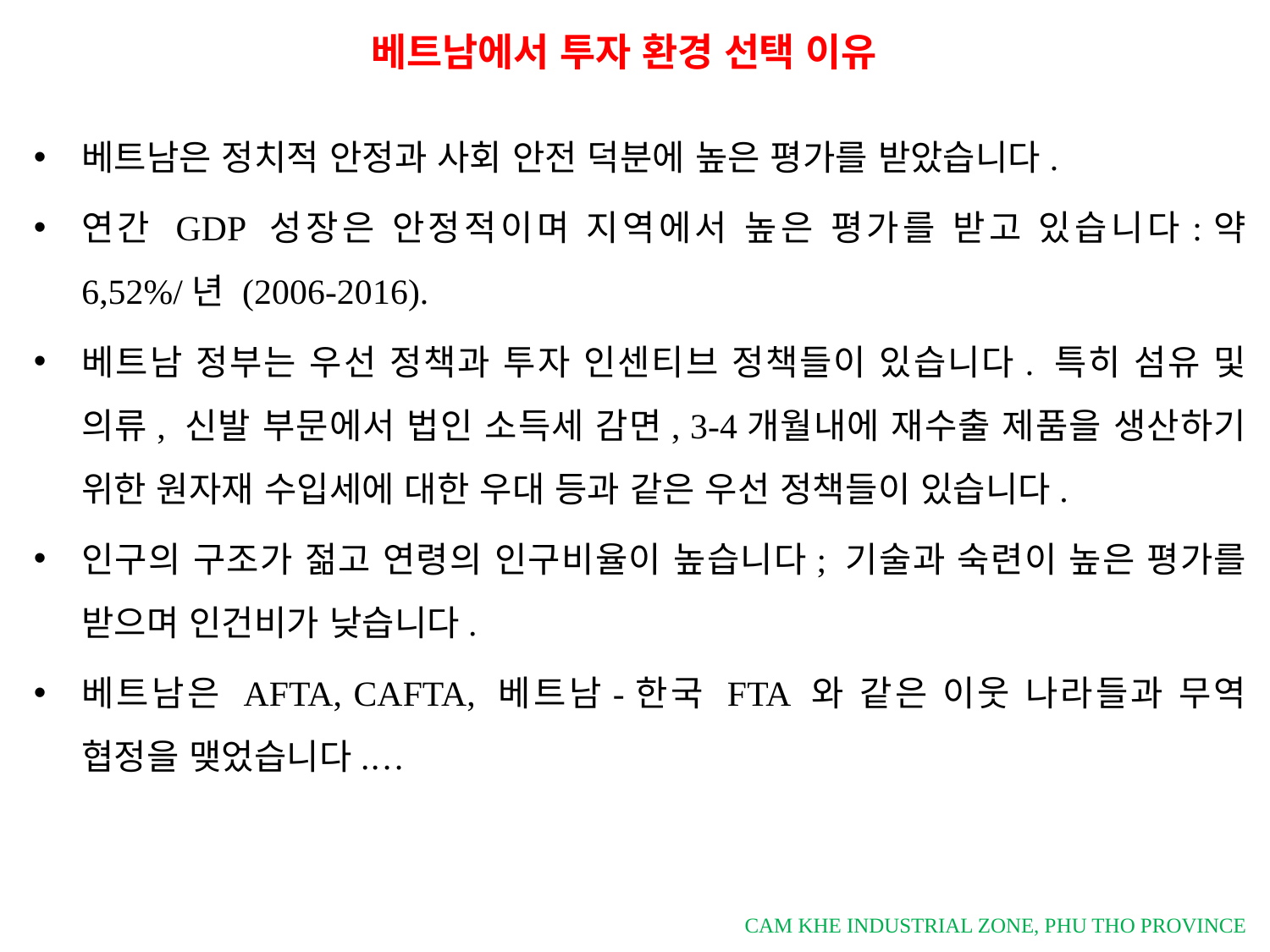

베트남에서 투자 환경 선택 이유
베트남은 정치적 안정과 사회 안전 덕분에 높은 평가를 받았습니다.
연간 GDP 성장은 안정적이며 지역에서 높은 평가를 받고 있습니다:약 6,52%/년 (2006-2016).
베트남 정부는 우선 정책과 투자 인센티브 정책들이 있습니다. 특히 섬유 및 의류, 신발 부문에서 법인 소득세 감면, 3-4개월내에 재수출 제품을 생산하기 위한 원자재 수입세에 대한 우대 등과 같은 우선 정책들이 있습니다.
인구의 구조가 젊고 연령의 인구비율이 높습니다; 기술과 숙련이 높은 평가를 받으며 인건비가 낮습니다.
베트남은 AFTA, CAFTA, 베트남-한국 FTA 와 같은 이웃 나라들과 무역 협정을 맺었습니다.…

CAM KHE INDUSTRIAL ZONE, PHU THO PROVINCE